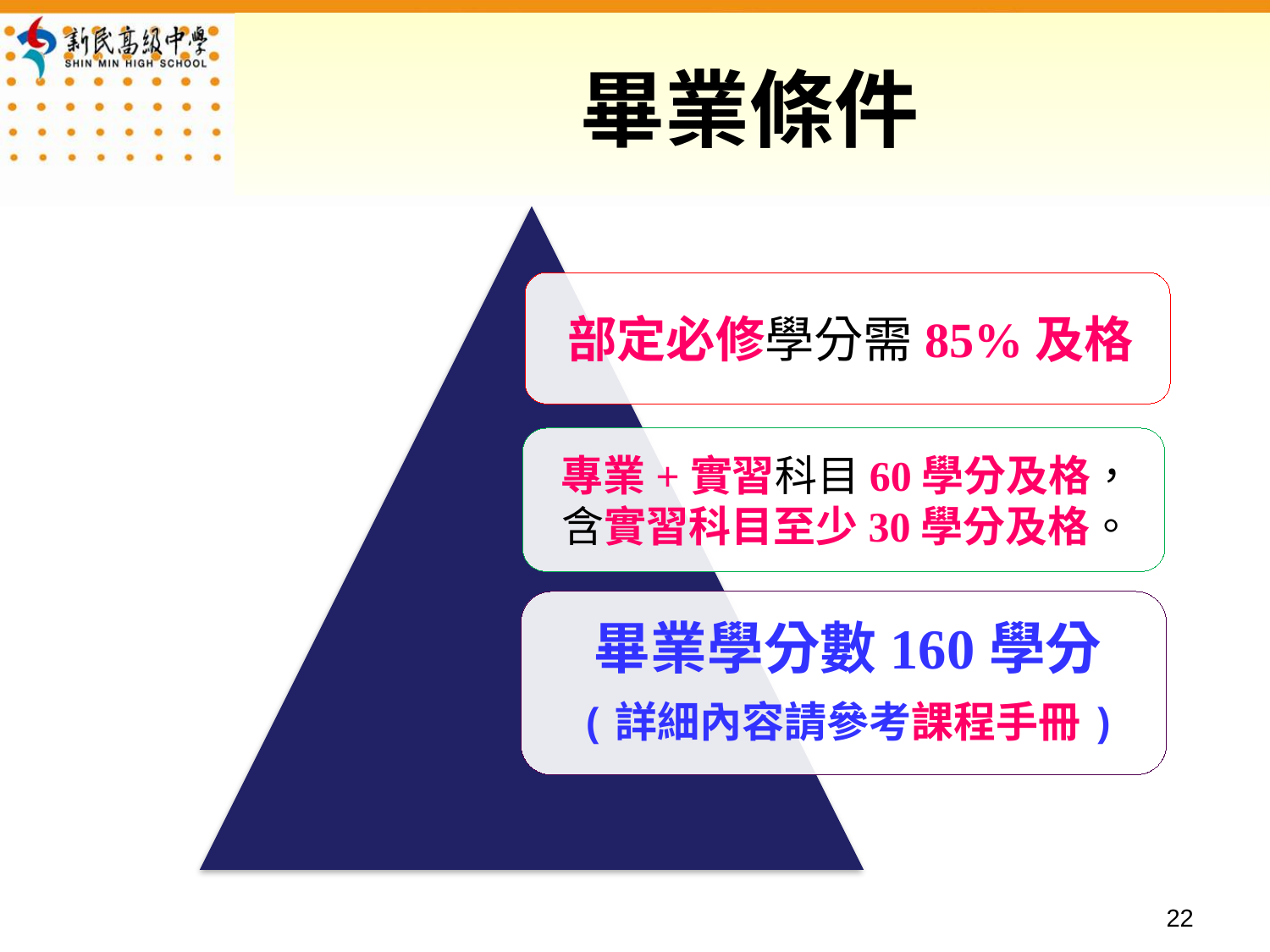

# 畢業條件
部定必修學分需85%及格
專業+實習科目60學分及格，含實習科目至少30學分及格。
畢業學分數160學分
(詳細內容請參考課程手冊)
22